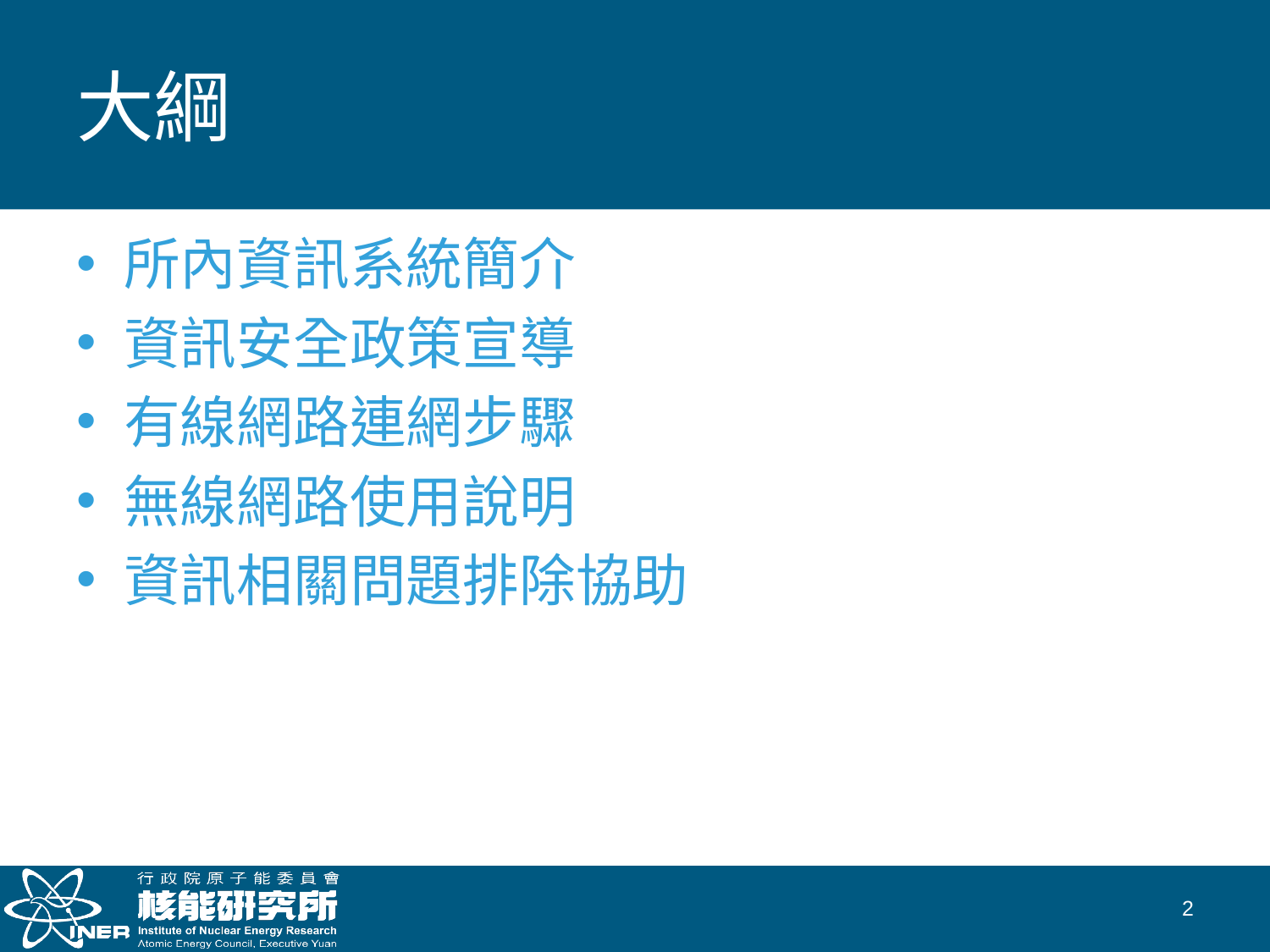

# 大綱
所內資訊系統簡介
資訊安全政策宣導
有線網路連網步驟
無線網路使用說明
資訊相關問題排除協助
2